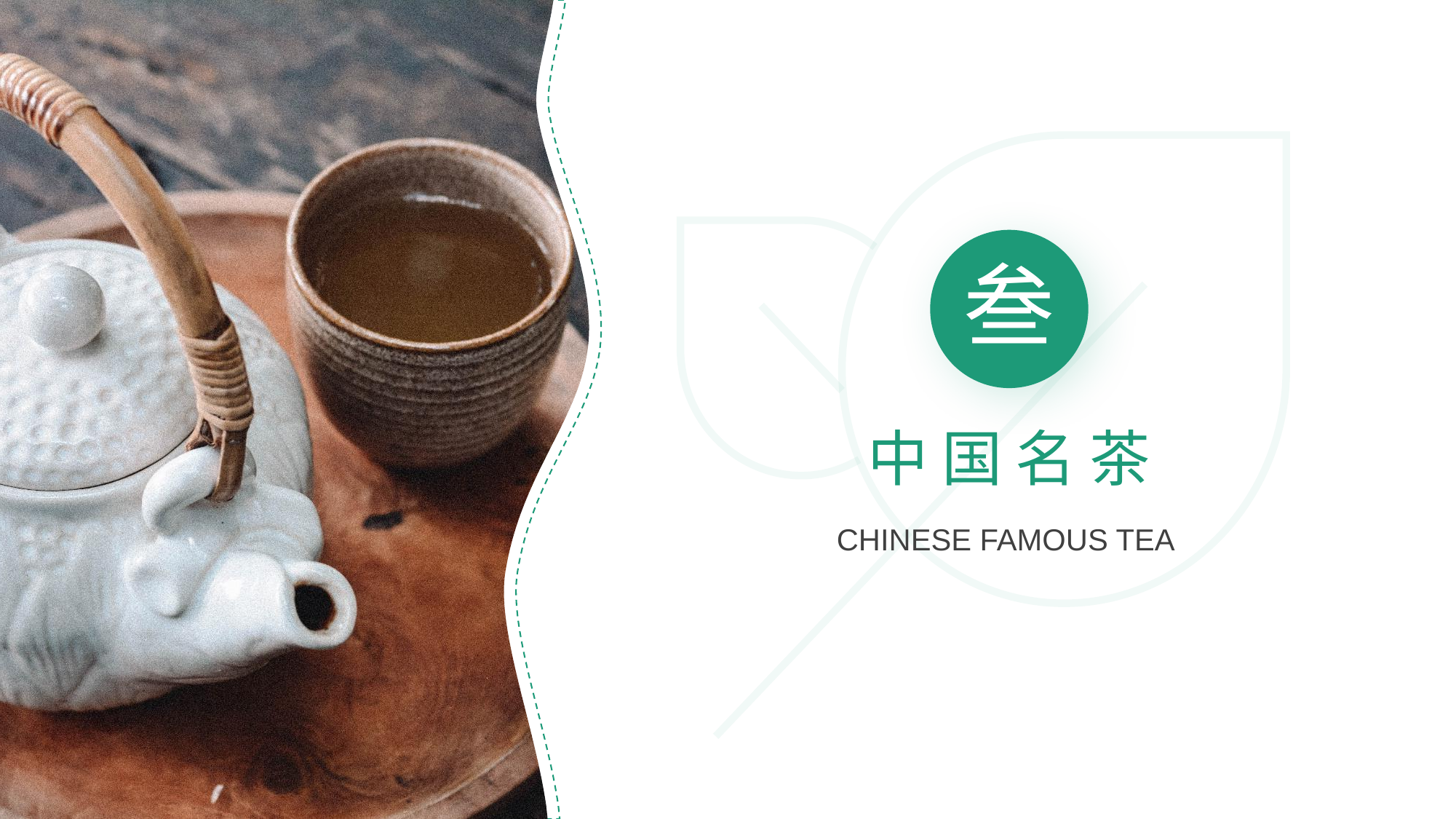

叁
中 国 名 茶
CHINESE FAMOUS TEA